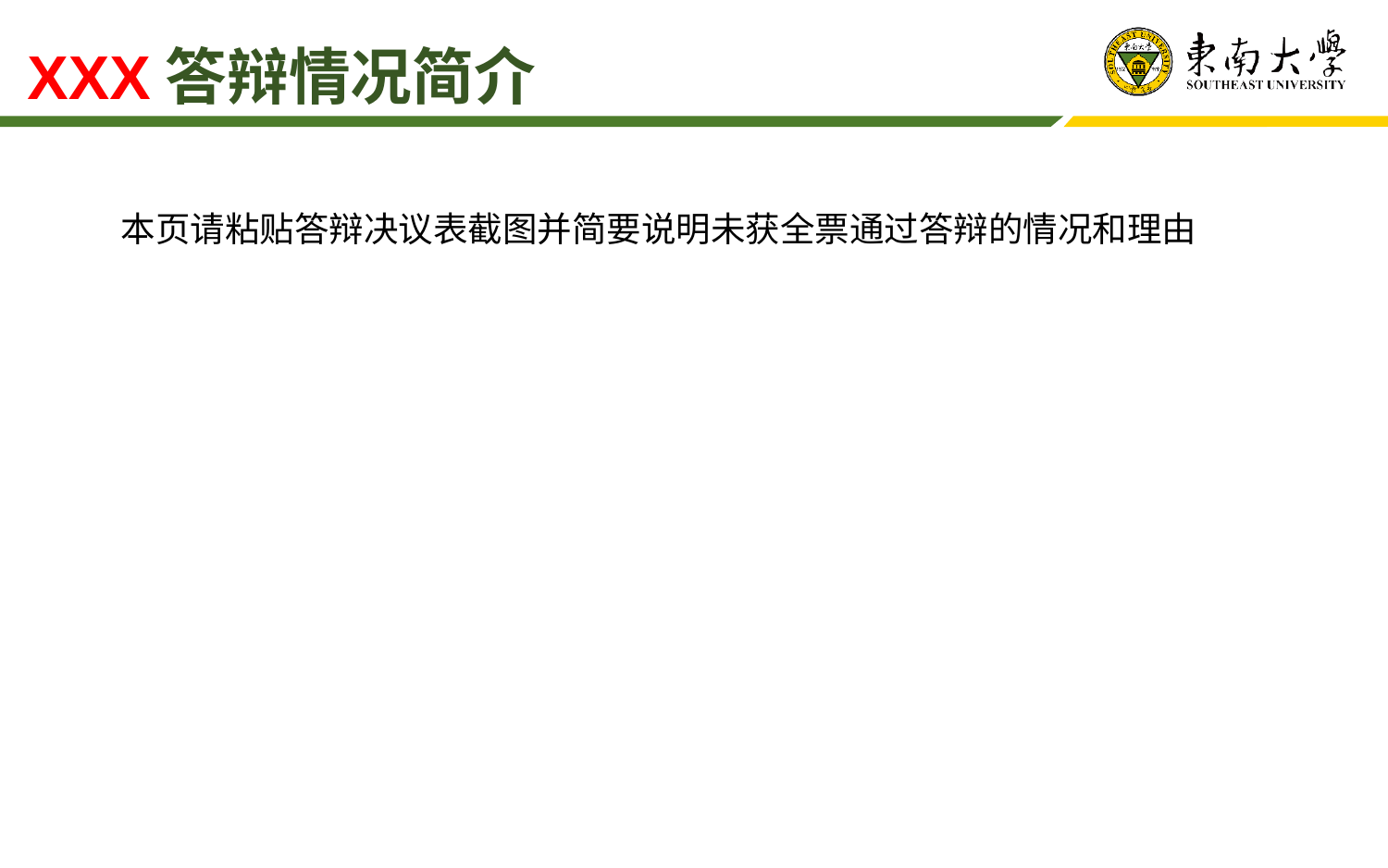

XXX答辩情况简介
本页请粘贴答辩决议表截图并简要说明未获全票通过答辩的情况和理由